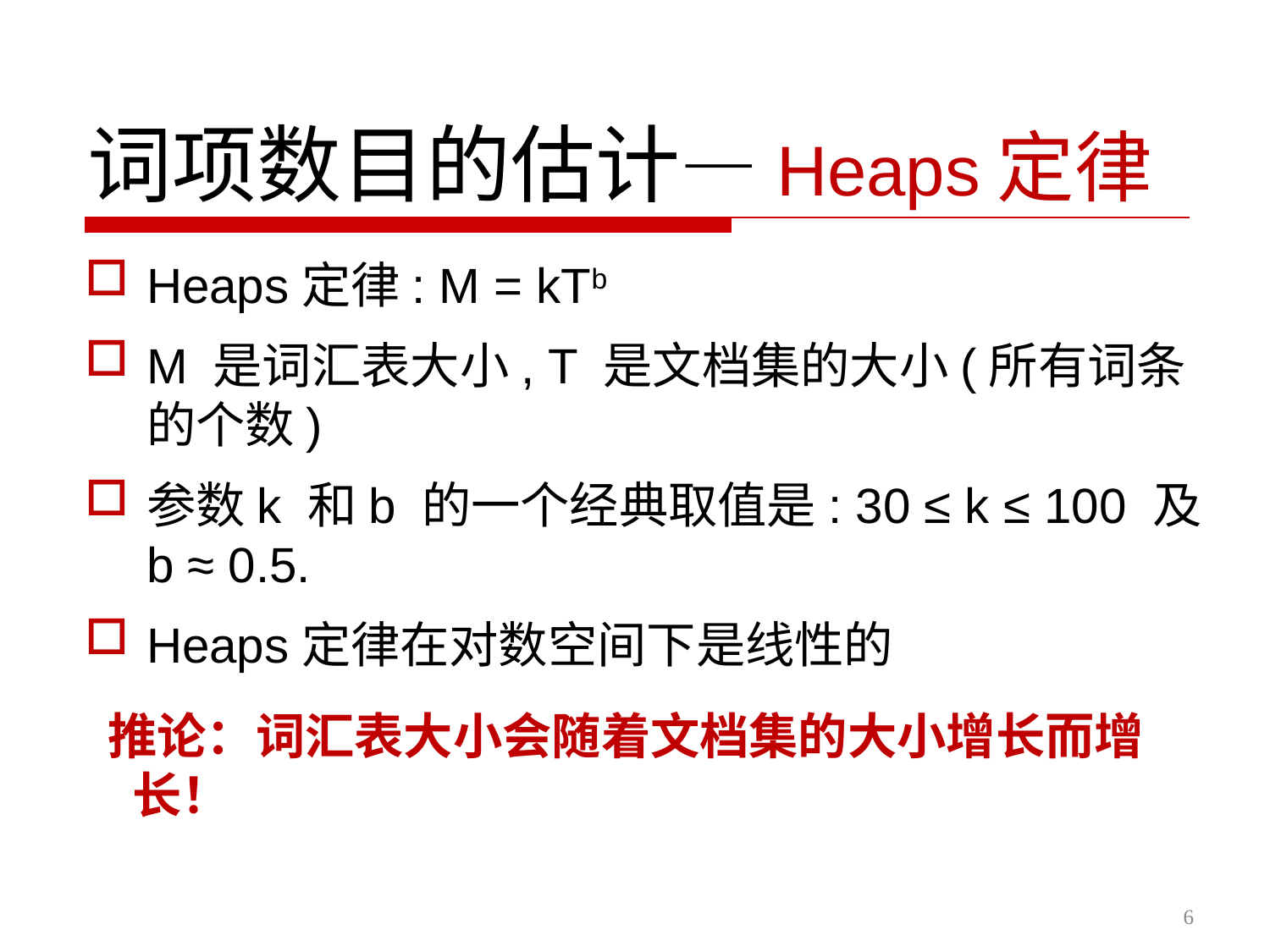

词项数目的估计—Heaps定律
Heaps定律: M = kTb
M 是词汇表大小, T 是文档集的大小(所有词条的个数)
参数k 和b 的一个经典取值是: 30 ≤ k ≤ 100 及 b ≈ 0.5.
Heaps定律在对数空间下是线性的
 推论：词汇表大小会随着文档集的大小增长而增长！

6